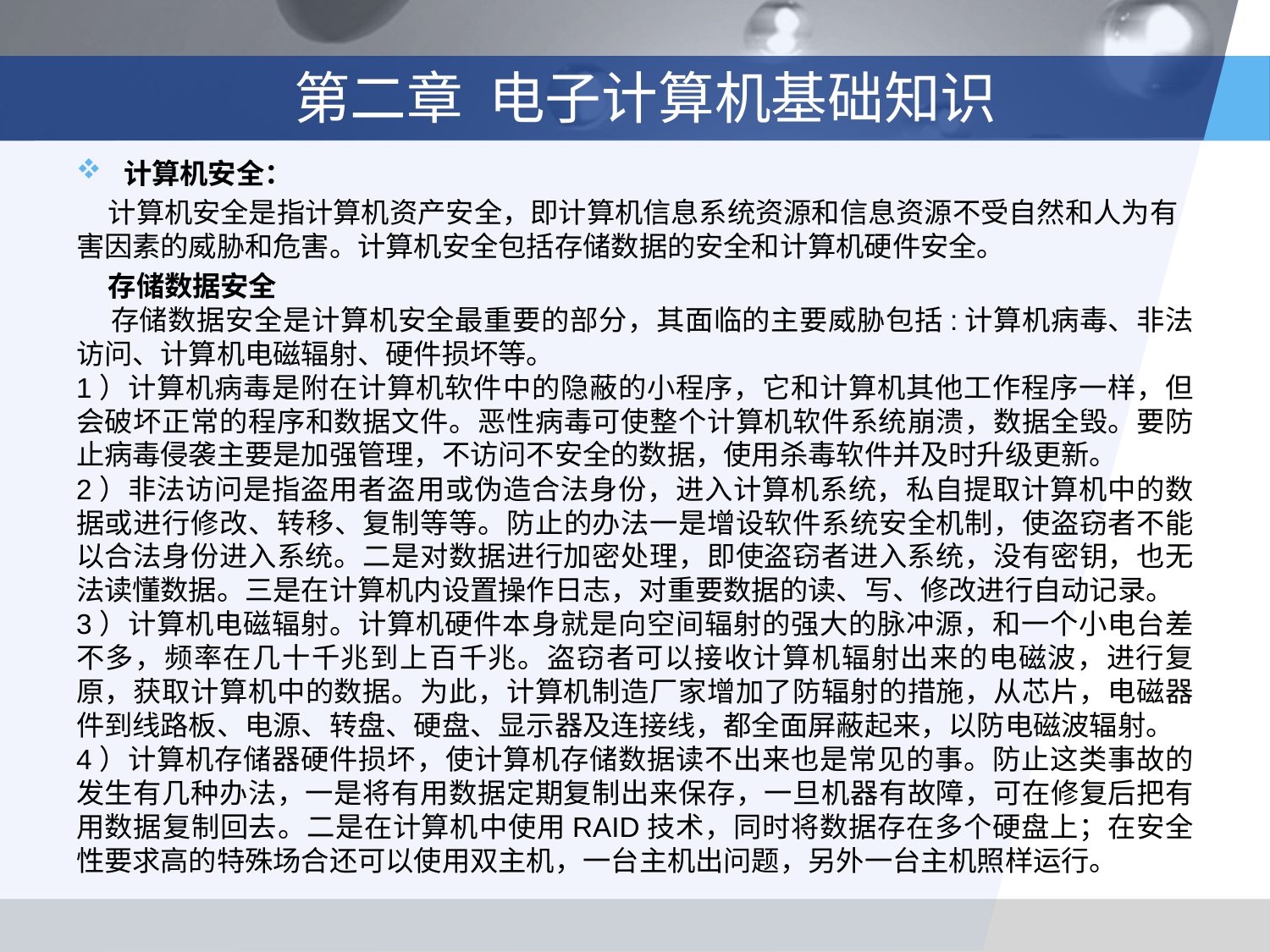

# 第二章  电子计算机基础知识
计算机安全：
    计算机安全是指计算机资产安全，即计算机信息系统资源和信息资源不受自然和人为有害因素的威胁和危害。计算机安全包括存储数据的安全和计算机硬件安全。
    存储数据安全
    存储数据安全是计算机安全最重要的部分，其面临的主要威胁包括:计算机病毒、非法访问、计算机电磁辐射、硬件损坏等。
1）计算机病毒是附在计算机软件中的隐蔽的小程序，它和计算机其他工作程序一样，但会破坏正常的程序和数据文件。恶性病毒可使整个计算机软件系统崩溃，数据全毁。要防止病毒侵袭主要是加强管理，不访问不安全的数据，使用杀毒软件并及时升级更新。
2）非法访问是指盗用者盗用或伪造合法身份，进入计算机系统，私自提取计算机中的数据或进行修改、转移、复制等等。防止的办法一是增设软件系统安全机制，使盗窃者不能以合法身份进入系统。二是对数据进行加密处理，即使盗窃者进入系统，没有密钥，也无法读懂数据。三是在计算机内设置操作日志，对重要数据的读、写、修改进行自动记录。
3）计算机电磁辐射。计算机硬件本身就是向空间辐射的强大的脉冲源，和一个小电台差不多，频率在几十千兆到上百千兆。盗窃者可以接收计算机辐射出来的电磁波，进行复原，获取计算机中的数据。为此，计算机制造厂家增加了防辐射的措施，从芯片，电磁器件到线路板、电源、转盘、硬盘、显示器及连接线，都全面屏蔽起来，以防电磁波辐射。
4）计算机存储器硬件损坏，使计算机存储数据读不出来也是常见的事。防止这类事故的发生有几种办法，一是将有用数据定期复制出来保存，一旦机器有故障，可在修复后把有用数据复制回去。二是在计算机中使用RAID技术，同时将数据存在多个硬盘上；在安全性要求高的特殊场合还可以使用双主机，一台主机出问题，另外一台主机照样运行。